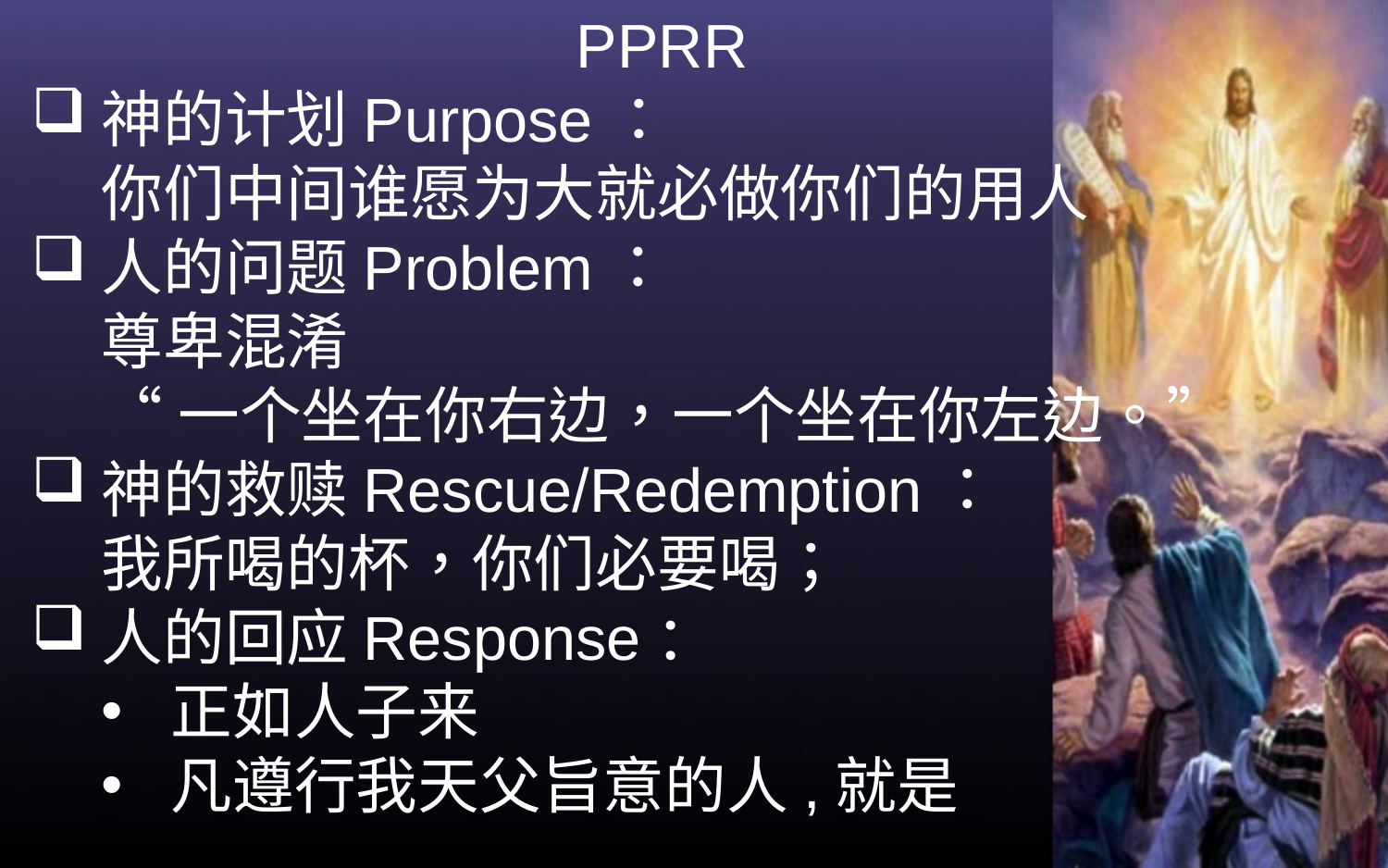

PPRR
神的计划Purpose：
你们中间谁愿为大就必做你们的用人
人的问题Problem：
尊卑混淆
“一个坐在你右边，一个坐在你左边。”
神的救赎Rescue/Redemption：
我所喝的杯，你们必要喝；
人的回应Response：
正如人子来
凡遵行我天父旨意的人,就是